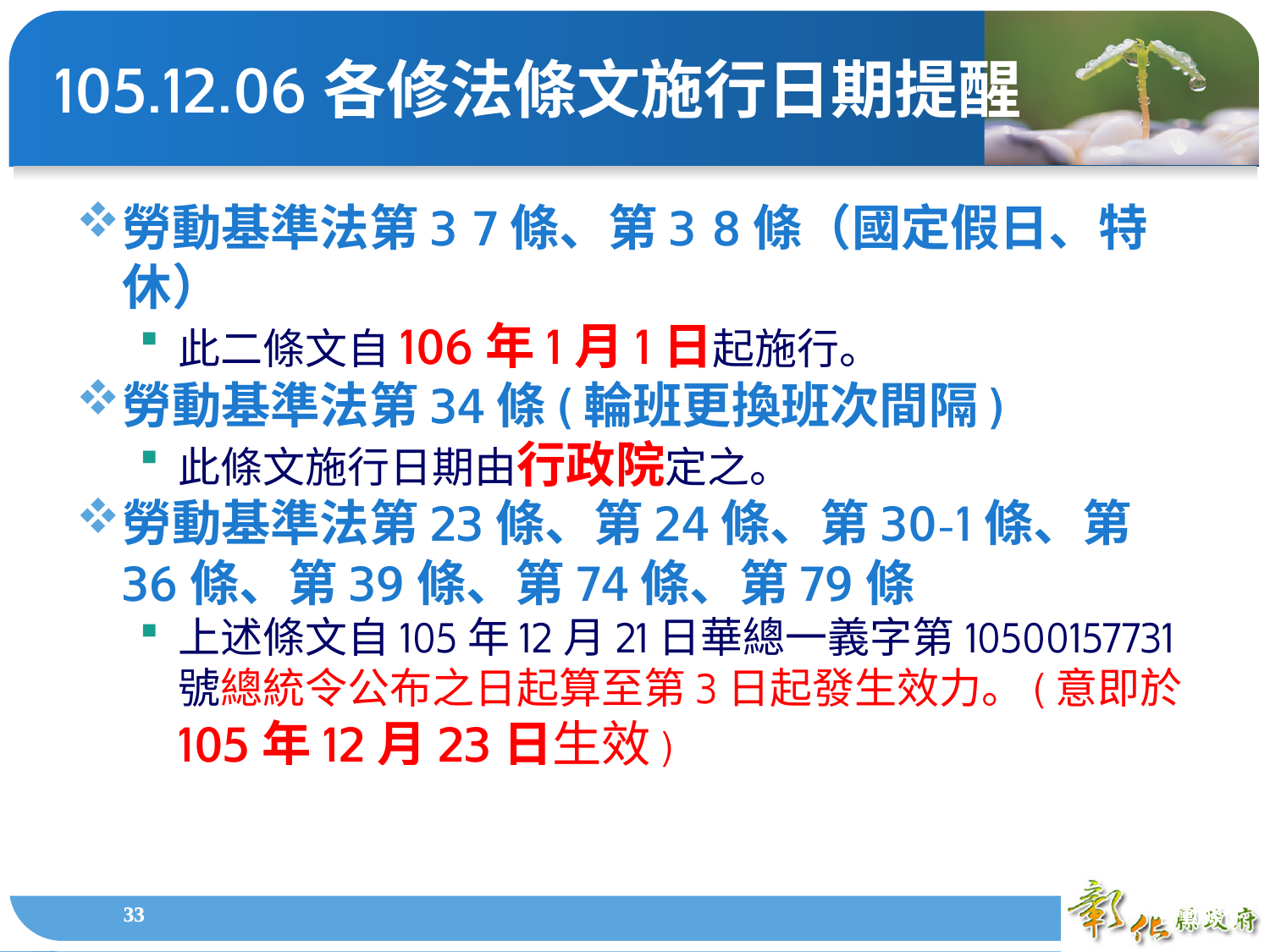

105.12.06各修法條文施行日期提醒
勞動基準法第3 7條、第3 8條（國定假日、特休）
此二條文自106年1月1日起施行。
勞動基準法第34條(輪班更換班次間隔)
此條文施行日期由行政院定之。
勞動基準法第23條、第24條、第30-1條、第36條、第39條、第74條、第79條
上述條文自105年12月21日華總一義字第10500157731號總統令公布之日起算至第3日起發生效力。(意即於105年12月23日生效)

33
33
勞動條件